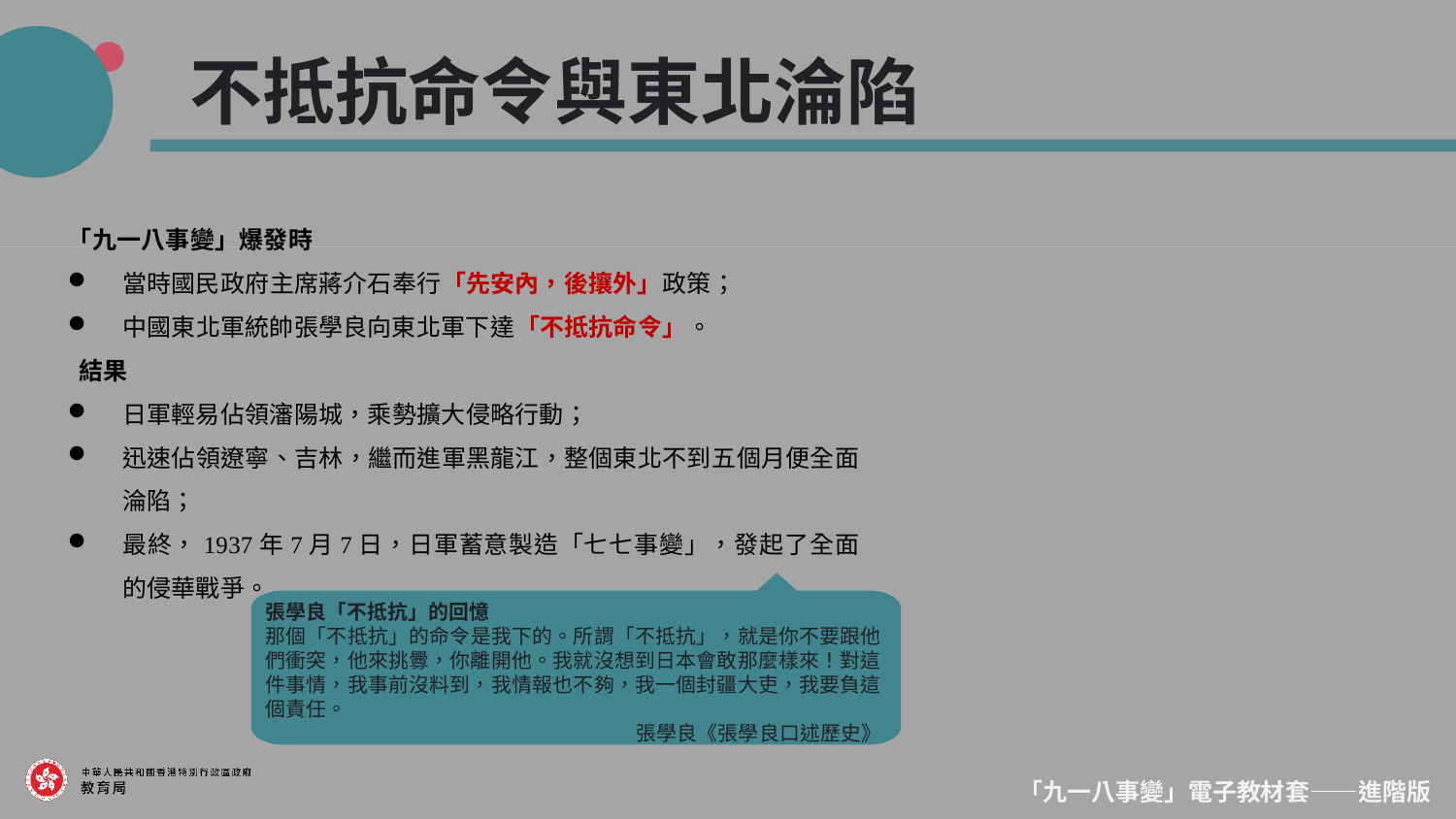

不抵抗命令與東北淪陷

「九一八事變」爆發時
當時國民政府主席蔣介石奉行「先安內，後攘外」政策；
中國東北軍統帥張學良向東北軍下達「不抵抗命令」。
 結果
日軍輕易佔領瀋陽城，乘勢擴大侵略行動；
迅速佔領遼寧、吉林，繼而進軍黑龍江，整個東北不到五個月便全面淪陷；
最終，1937年7月7日，日軍蓄意製造「七七事變」，發起了全面的侵華戰爭。

張學良「不抵抗」的回憶
那個「不抵抗」的命令是我下的。所謂「不抵抗」，就是你不要跟他們衝突，他來挑釁，你離開他。我就沒想到日本會敢那麼樣來！對這件事情，我事前沒料到，我情報也不夠，我一個封疆大吏，我要負這個責任。
張學良《張學良口述歷史》